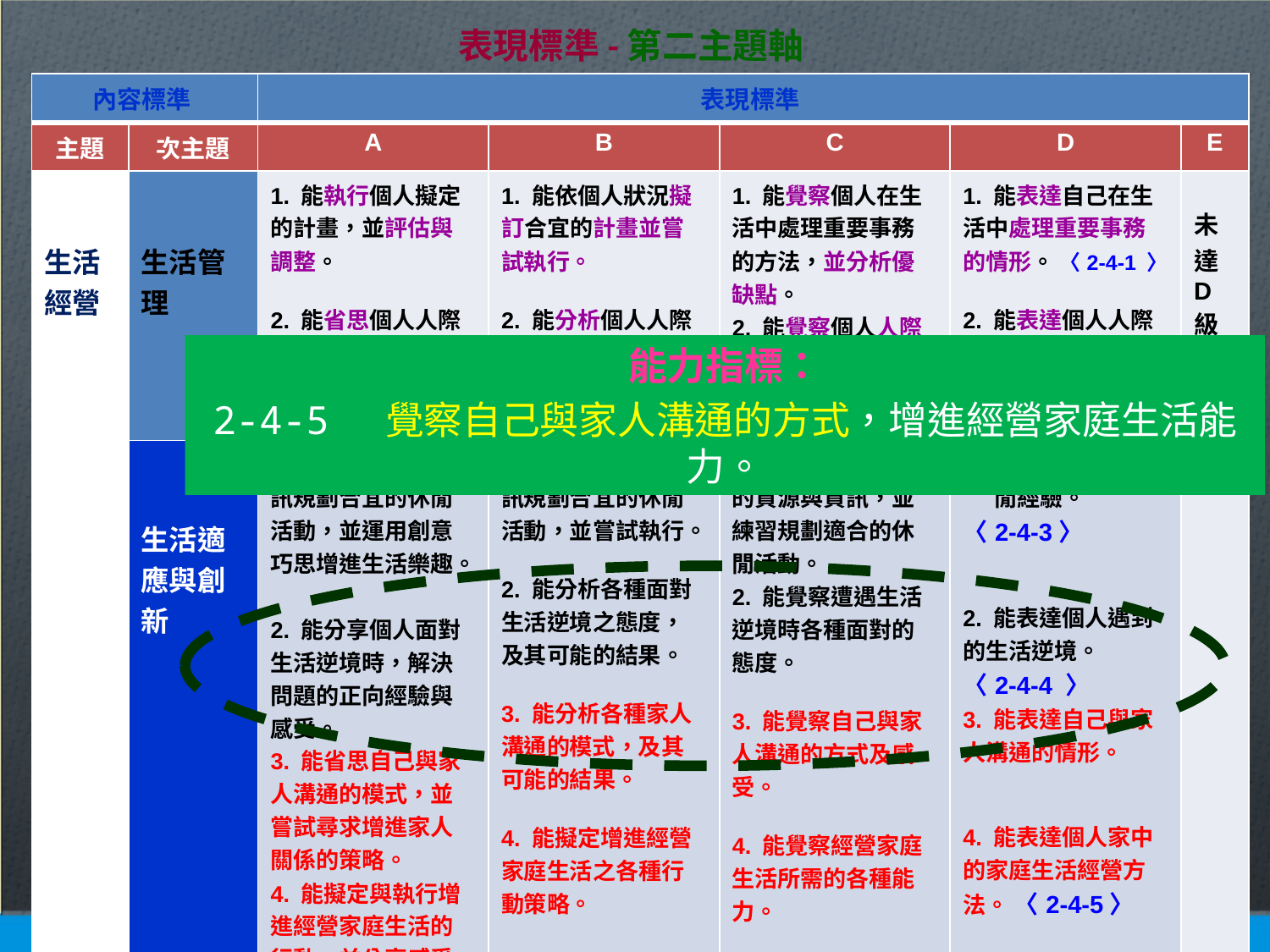

# 表現標準-第二主題軸
| 內容標準 |  | 表現標準 |  |  |  |  |
| --- | --- | --- | --- | --- | --- | --- |
| 主題 | 次主題 | A | B | C | D | E |
| 生活經營 | 生活管理 | 1. 能執行個人擬定的計畫，並評估與調整。 2. 能省思個人人際交往的優缺點，並了解未來經營婚姻與家庭所需的能力 | 1. 能依個人狀況擬訂合宜的計畫並嘗試執行。 2. 能分析個人人際交往的優缺點對未來家庭、婚姻的影響。 | 1. 能覺察個人在生活中處理重要事務的方法，並分析優缺點。 2. 能覺察個人人際交往與婚姻家庭的關聯。 | 1. 能表達自己在生活中處理重要事務的情形。 〈2-4-1 〉 2. 能表達個人人際交往的情形。 〈2-4-2〉 | 未達 D 級 |
|  | 生活適應與創新 | 1. 能運用資源與資訊規劃合宜的休閒活動，並運用創意巧思增進生活樂趣。 2. 能分享個人面對生活逆境時，解決問題的正向經驗與感受。 3. 能省思自己與家人溝通的模式，並嘗試尋求增進家人關係的策略。 4. 能擬定與執行增進經營家庭生活的行動，並分享感受。 | 1. 能運用資源與資訊規劃合宜的休閒活動，並嘗試執行。 2. 能分析各種面對生活逆境之態度， 及其可能的結果。 3. 能分析各種家人溝通的模式，及其可能的結果。 4. 能擬定增進經營家庭生活之各種行動策略。 | 1. 能蒐集有關休閒的資源與資訊，並練習規劃適合的休閒活動。 2. 能覺察遭遇生活逆境時各種面對的態度。 3. 能覺察自己與家人溝通的方式及感受。 4. 能覺察經營家庭生活所需的各種能力。 | 能分享自己的休閒經驗。 〈2-4-3〉 2. 能表達個人遇到的生活逆境。 〈2-4-4 〉 3. 能表達自己與家人溝通的情形。 4. 能表達個人家中的家庭生活經營方法。 〈2-4-5〉 |  |
|  | 資源運用與開發 | 能整合分析所蒐集之資源，據以作出合宜之判斷與決定並分享之。 | 能將蒐集的資源加以分析與整合。 | 能覺察所蒐集資源的適切性。 | 能認識蒐集資源的方法。 〈2-4-6 、2-4-7〉 |  |
能力指標：
2-4-5  覺察自己與家人溝通的方式，增進經營家庭生活能力。